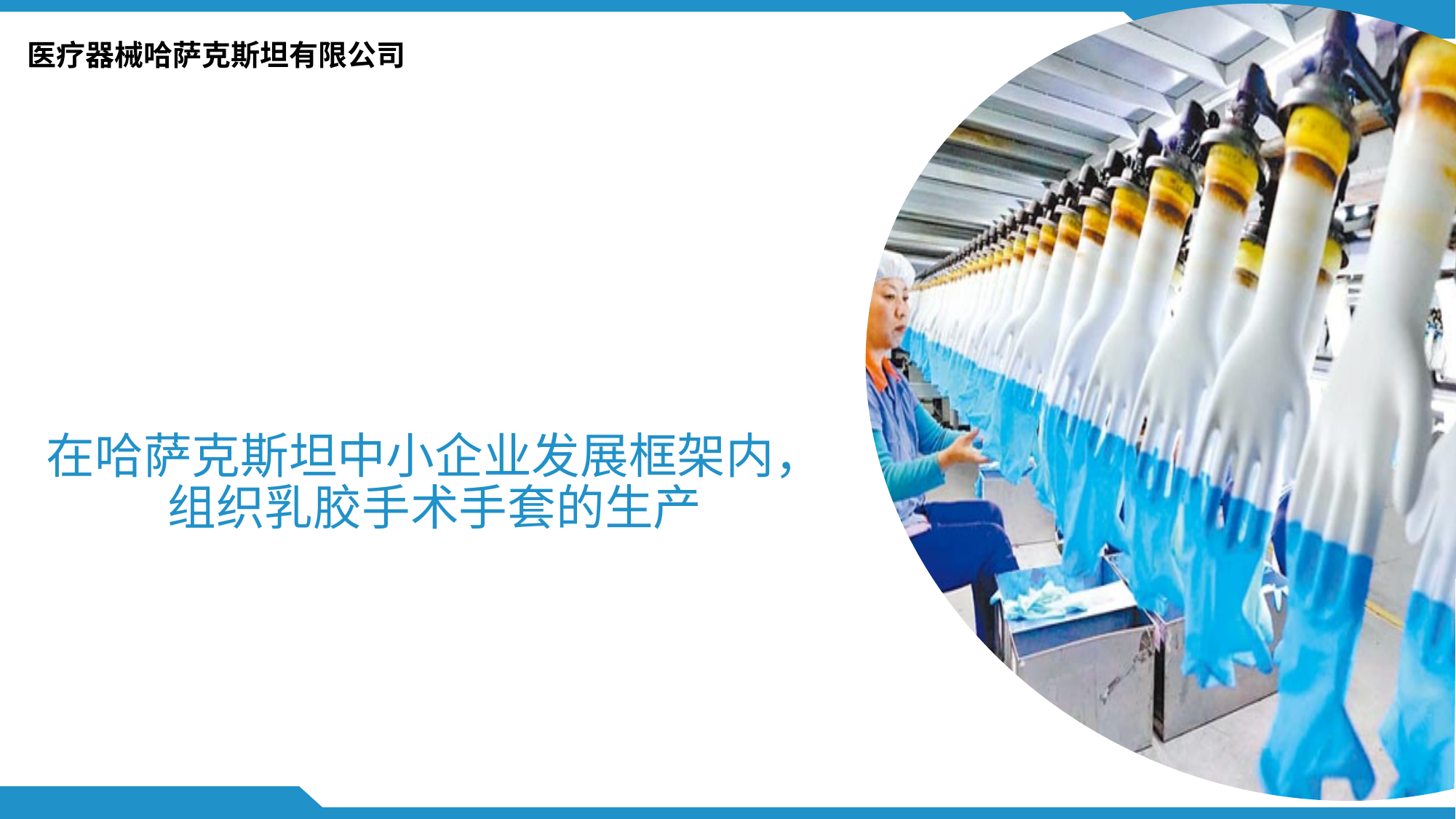

医疗器械哈萨克斯坦有限公司
# 在哈萨克斯坦中小企业发展框架内，组织乳胶手术手套的生产